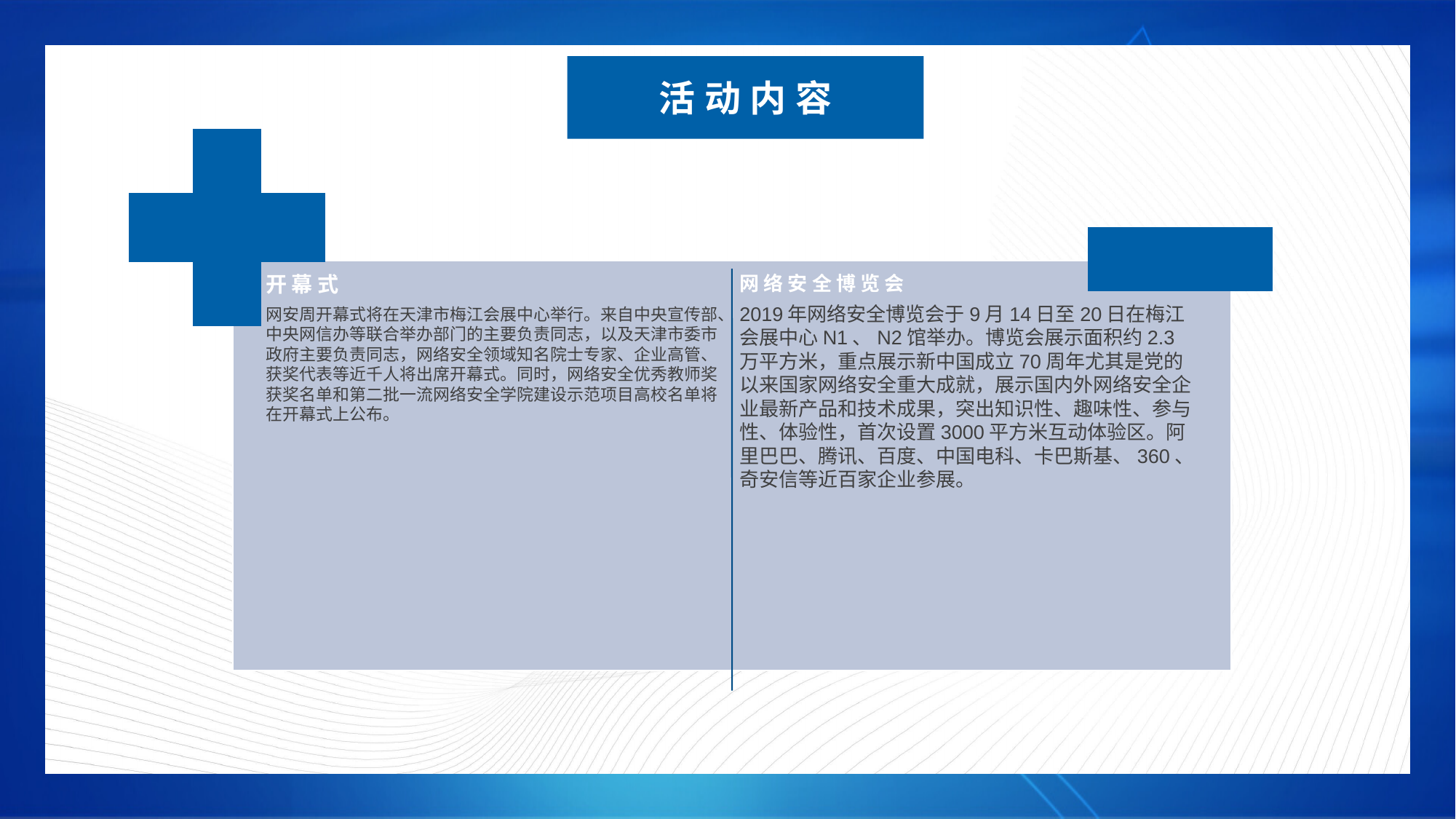

开幕式
网安周开幕式将在天津市梅江会展中心举行。来自中央宣传部、中央网信办等联合举办部门的主要负责同志，以及天津市委市政府主要负责同志，网络安全领域知名院士专家、企业高管、获奖代表等近千人将出席开幕式。同时，网络安全优秀教师奖获奖名单和第二批一流网络安全学院建设示范项目高校名单将在开幕式上公布。

网络安全博览会
2019年网络安全博览会于9月14日至20日在梅江会展中心N1、N2馆举办。博览会展示面积约2.3万平方米，重点展示新中国成立70周年尤其是党的以来国家网络安全重大成就，展示国内外网络安全企业最新产品和技术成果，突出知识性、趣味性、参与性、体验性，首次设置3000平方米互动体验区。阿里巴巴、腾讯、百度、中国电科、卡巴斯基、360、奇安信等近百家企业参展。

活动内容